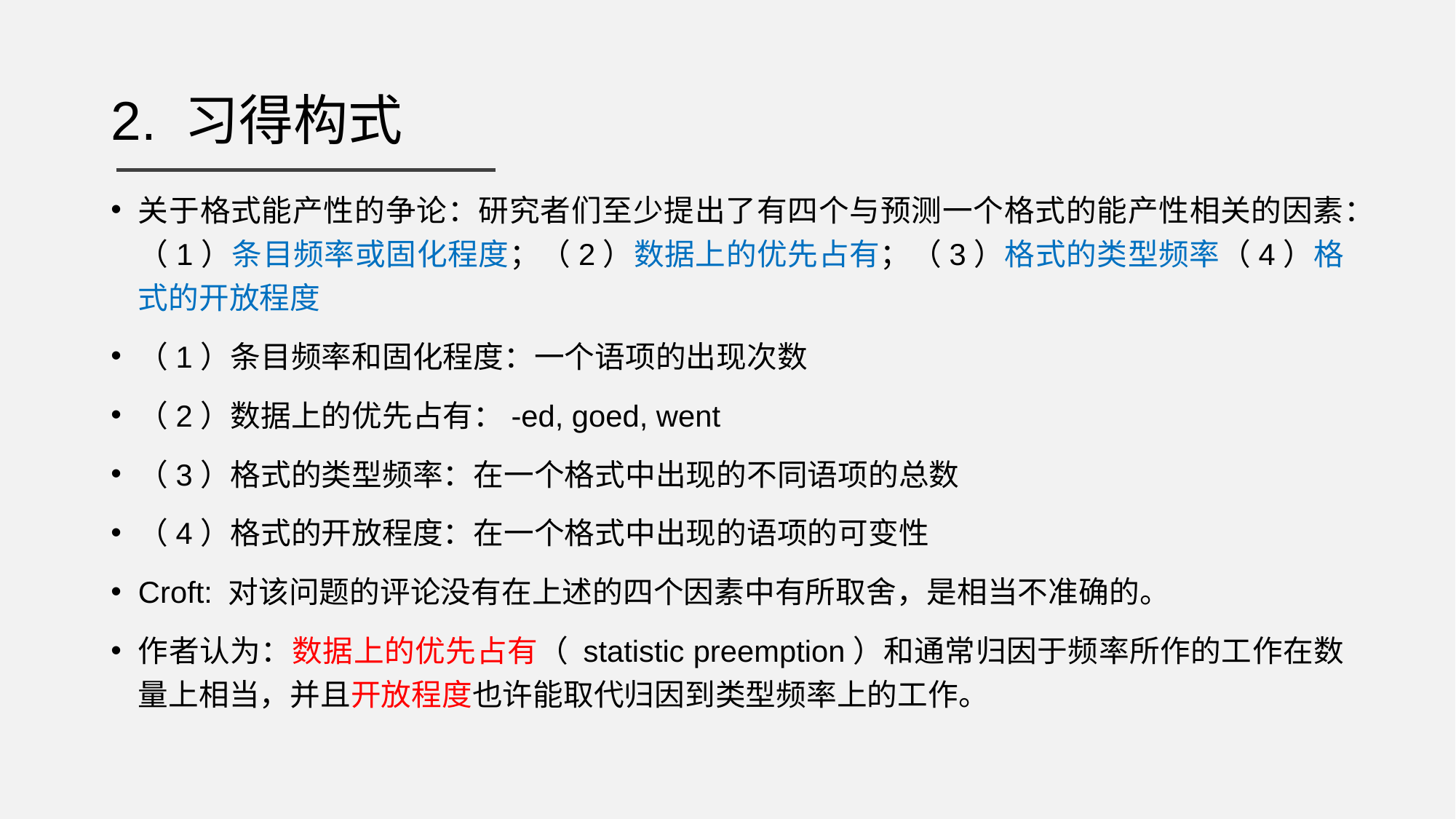

# 2. 习得构式
关于格式能产性的争论：研究者们至少提出了有四个与预测一个格式的能产性相关的因素：（1）条目频率或固化程度；（2）数据上的优先占有；（3）格式的类型频率（4）格式的开放程度
（1）条目频率和固化程度：一个语项的出现次数
（2）数据上的优先占有：-ed, goed, went
（3）格式的类型频率：在一个格式中出现的不同语项的总数
（4）格式的开放程度：在一个格式中出现的语项的可变性
Croft: 对该问题的评论没有在上述的四个因素中有所取舍，是相当不准确的。
作者认为：数据上的优先占有（ statistic preemption）和通常归因于频率所作的工作在数量上相当，并且开放程度也许能取代归因到类型频率上的工作。